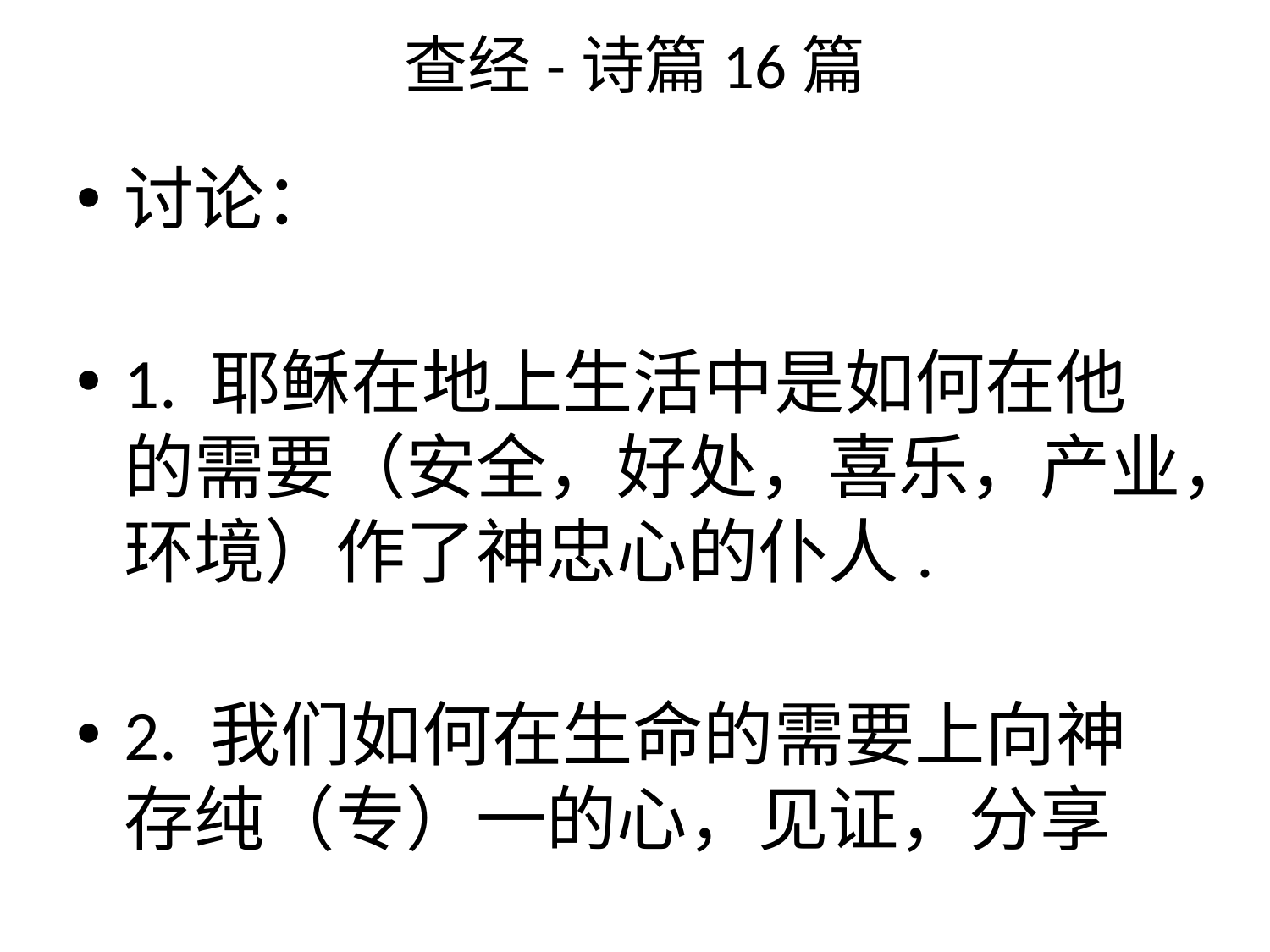

# 查经-诗篇16篇
讨论：
1. 耶稣在地上生活中是如何在他的需要（安全，好处，喜乐，产业，环境）作了神忠心的仆人.
2. 我们如何在生命的需要上向神存纯（专）一的心，见证，分享